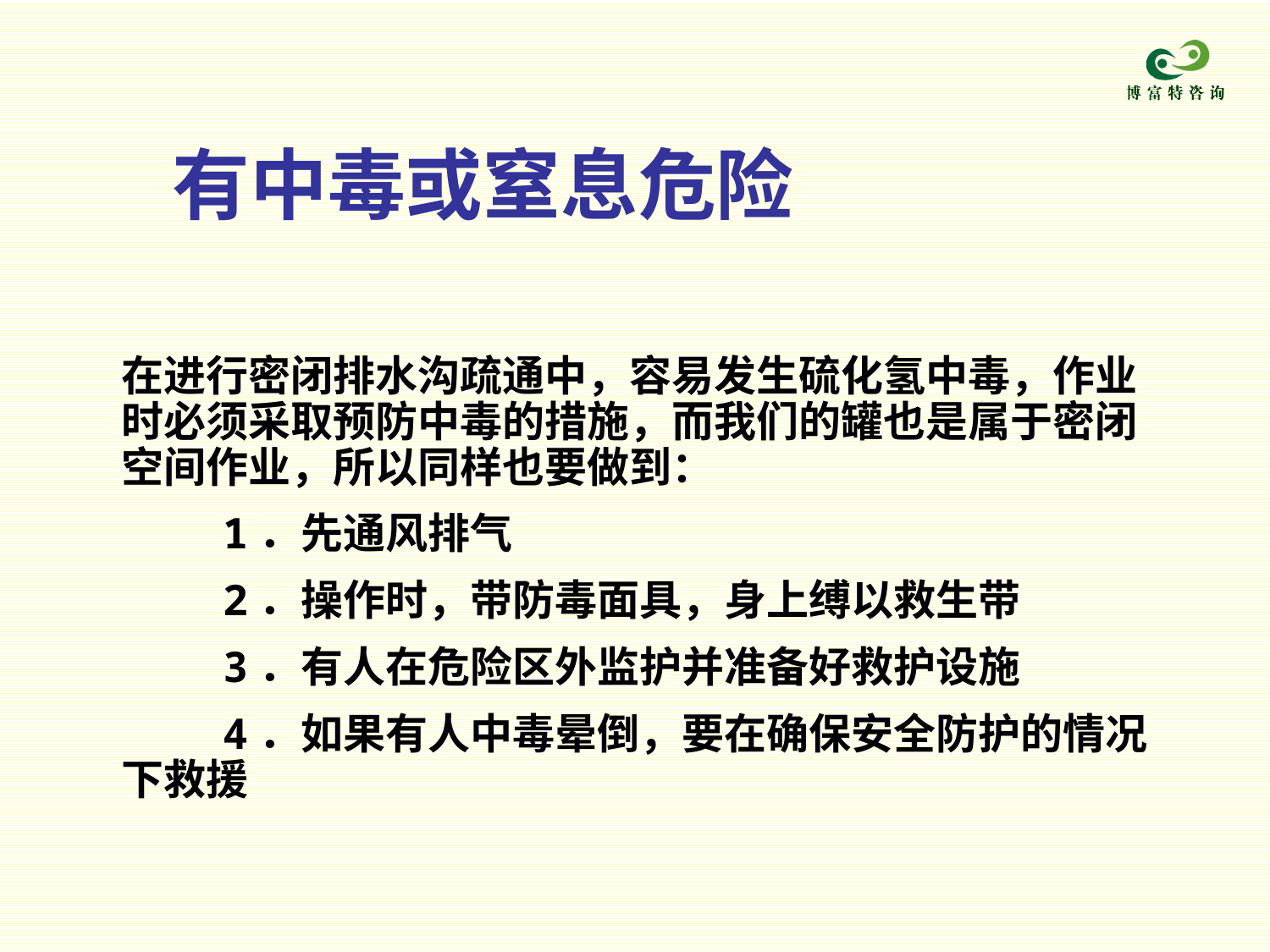

# 有中毒或窒息危险
在进行密闭排水沟疏通中，容易发生硫化氢中毒，作业时必须采取预防中毒的措施，而我们的罐也是属于密闭空间作业，所以同样也要做到：
    1．先通风排气
    2．操作时，带防毒面具，身上缚以救生带
    3．有人在危险区外监护并准备好救护设施
    4．如果有人中毒晕倒，要在确保安全防护的情况下救援